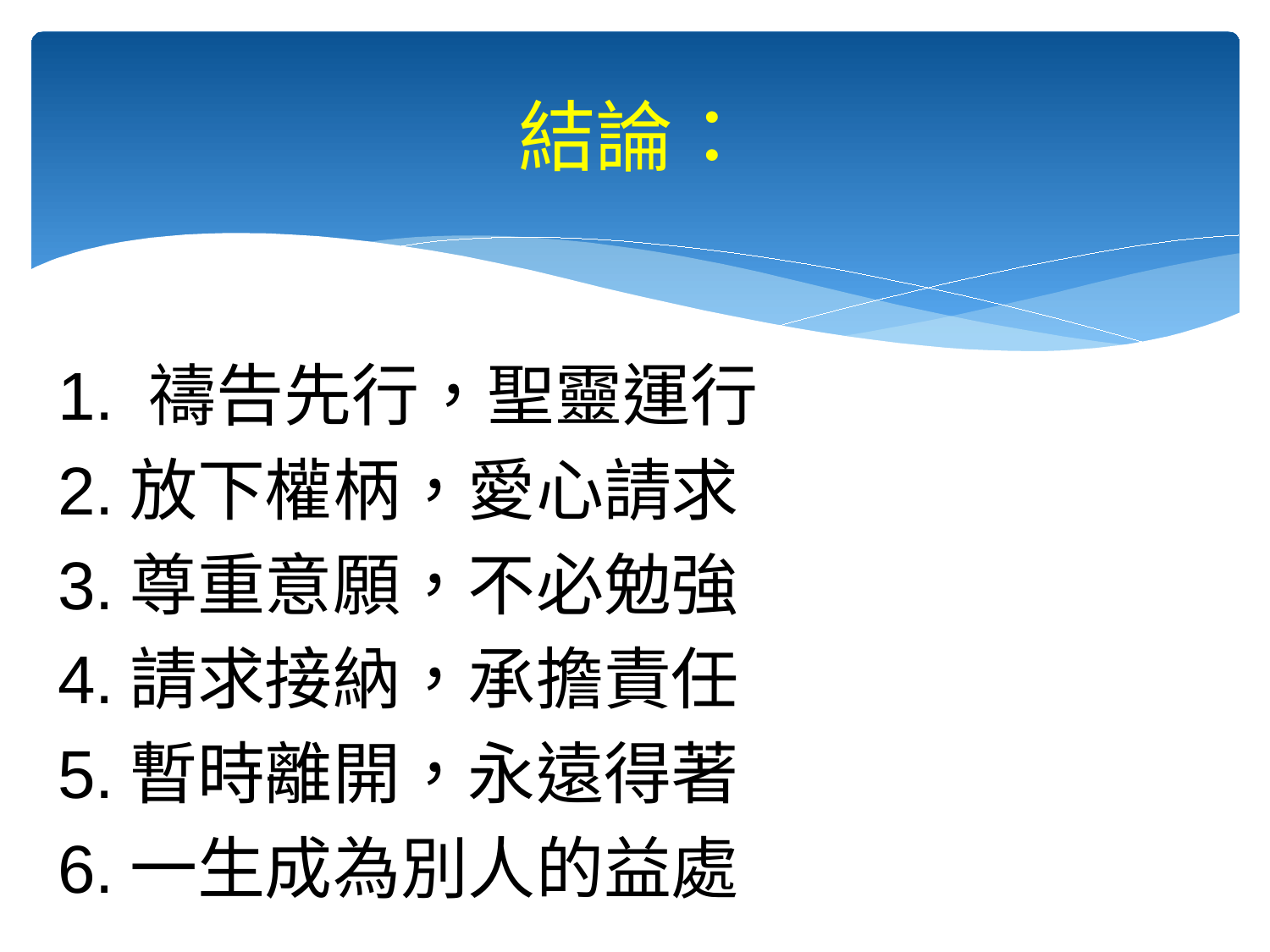

# 結論：
1. 禱告先行，聖靈運行
2.放下權柄，愛心請求
3.尊重意願，不必勉強
4.請求接納，承擔責任
5.暫時離開，永遠得著
6.一生成為別人的益處